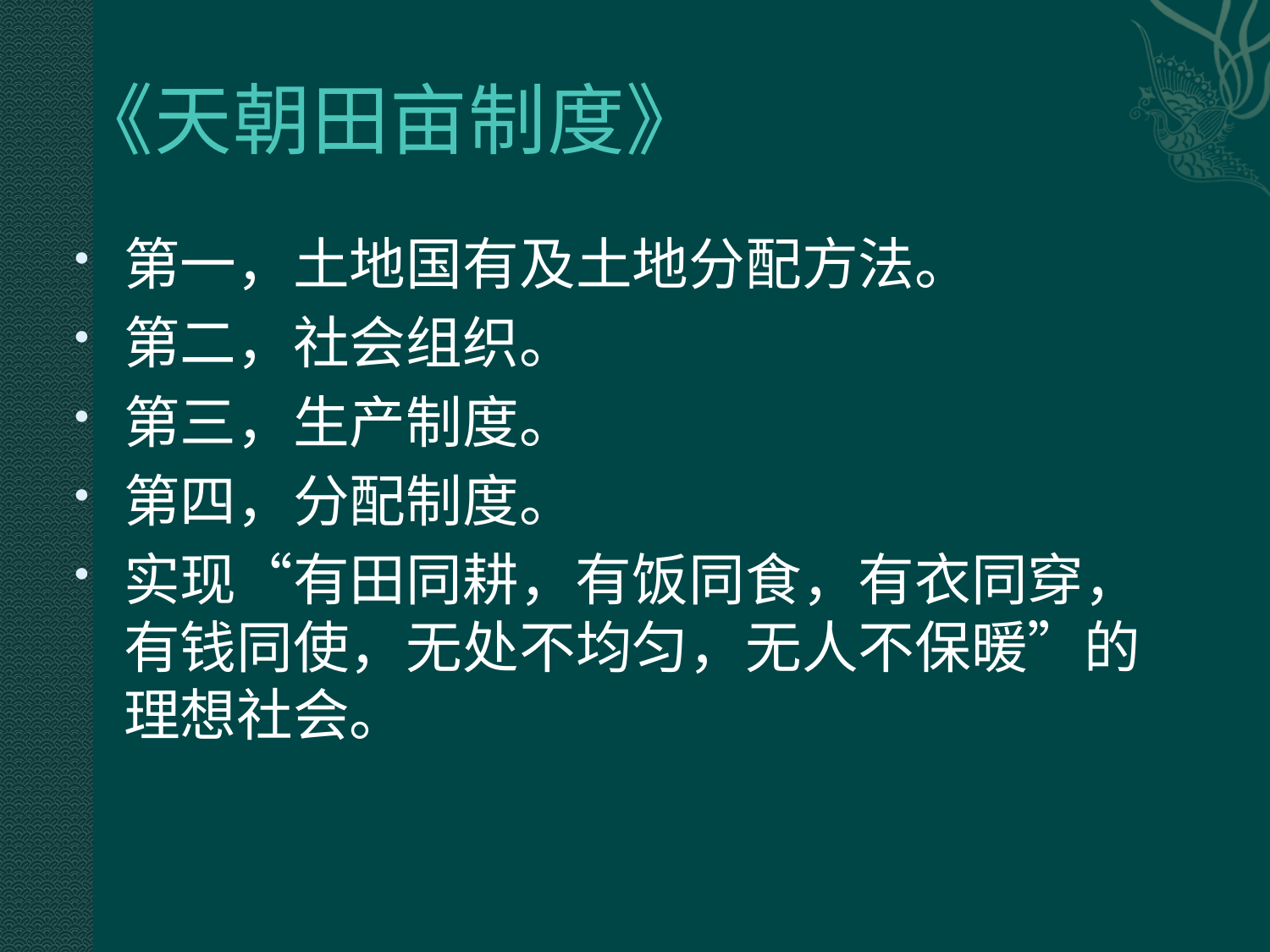

# 《天朝田亩制度》
第一，土地国有及土地分配方法。
第二，社会组织。
第三，生产制度。
第四，分配制度。
实现“有田同耕，有饭同食，有衣同穿，有钱同使，无处不均匀，无人不保暖”的理想社会。